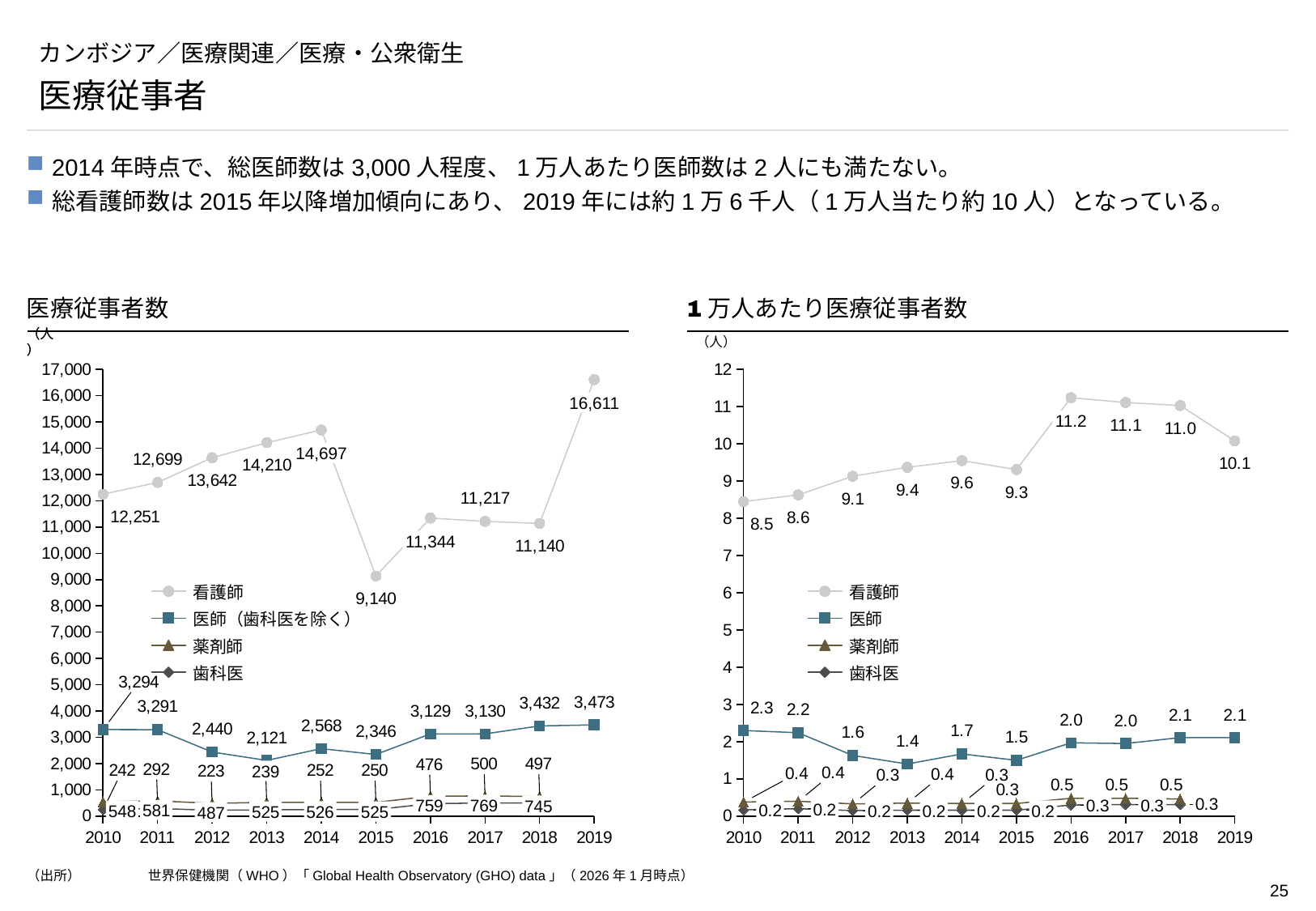

# カンボジア／医療関連／医療・公衆衛生
医療従事者
2014年時点で、総医師数は3,000人程度、1万人あたり医師数は2人にも満たない。
総看護師数は2015年以降増加傾向にあり、2019年には約1万6千人（1万人当たり約10人）となっている。
医療従事者数
1万人あたり医療従事者数
（人）
（人）
（人）

### Chart

| Category |  |  |  |  |
|---|---|---|---|---|

### Chart

| Category |  |  |  |  |
|---|---|---|---|---|
16,611
11.2
14,697
11,344
看護師
看護師

医師（歯科医を除く）
医師

薬剤師
薬剤師

歯科医
歯科医

239
0.3
769
759
0.3
745
0.2
581
0.2
0.2
0.2
0.2
548
0.2
526
525
525
487
（出所）	世界保健機関（WHO）「Global Health Observatory (GHO) data」（2026年1月時点）